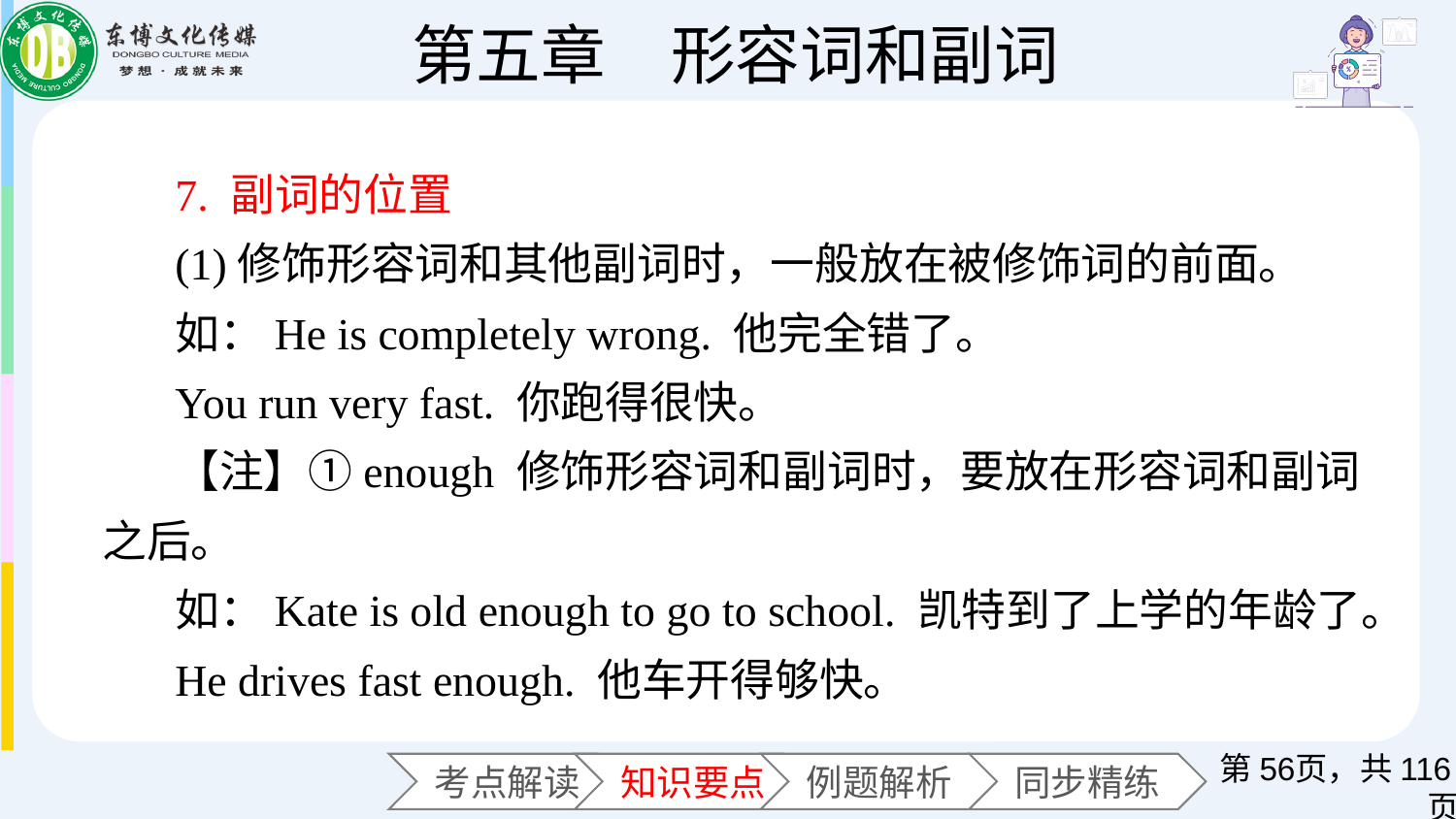

7. 副词的位置
(1)修饰形容词和其他副词时，一般放在被修饰词的前面。
如：He is completely wrong. 他完全错了。
You run very fast. 你跑得很快。
【注】①enough 修饰形容词和副词时，要放在形容词和副词之后。
如：Kate is old enough to go to school. 凯特到了上学的年龄了。
He drives fast enough. 他车开得够快。
第56页，共116页